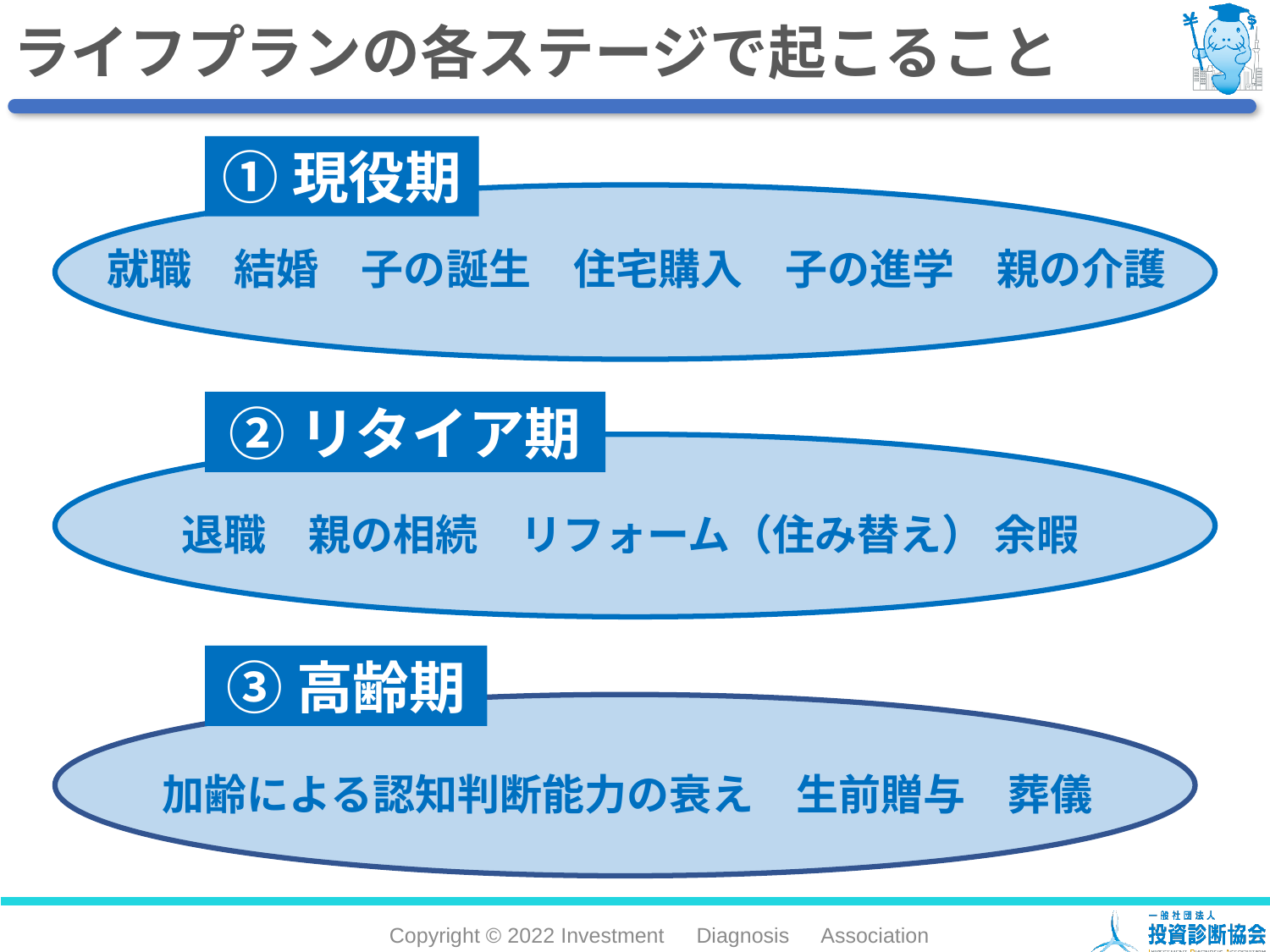

ライフプランの各ステージで起こること
①現役期

就職　結婚　子の誕生　住宅購入　子の進学　親の介護
②リタイア期

退職　親の相続　リフォーム（住み替え） 余暇
③高齢期

加齢による認知判断能力の衰え　生前贈与　葬儀